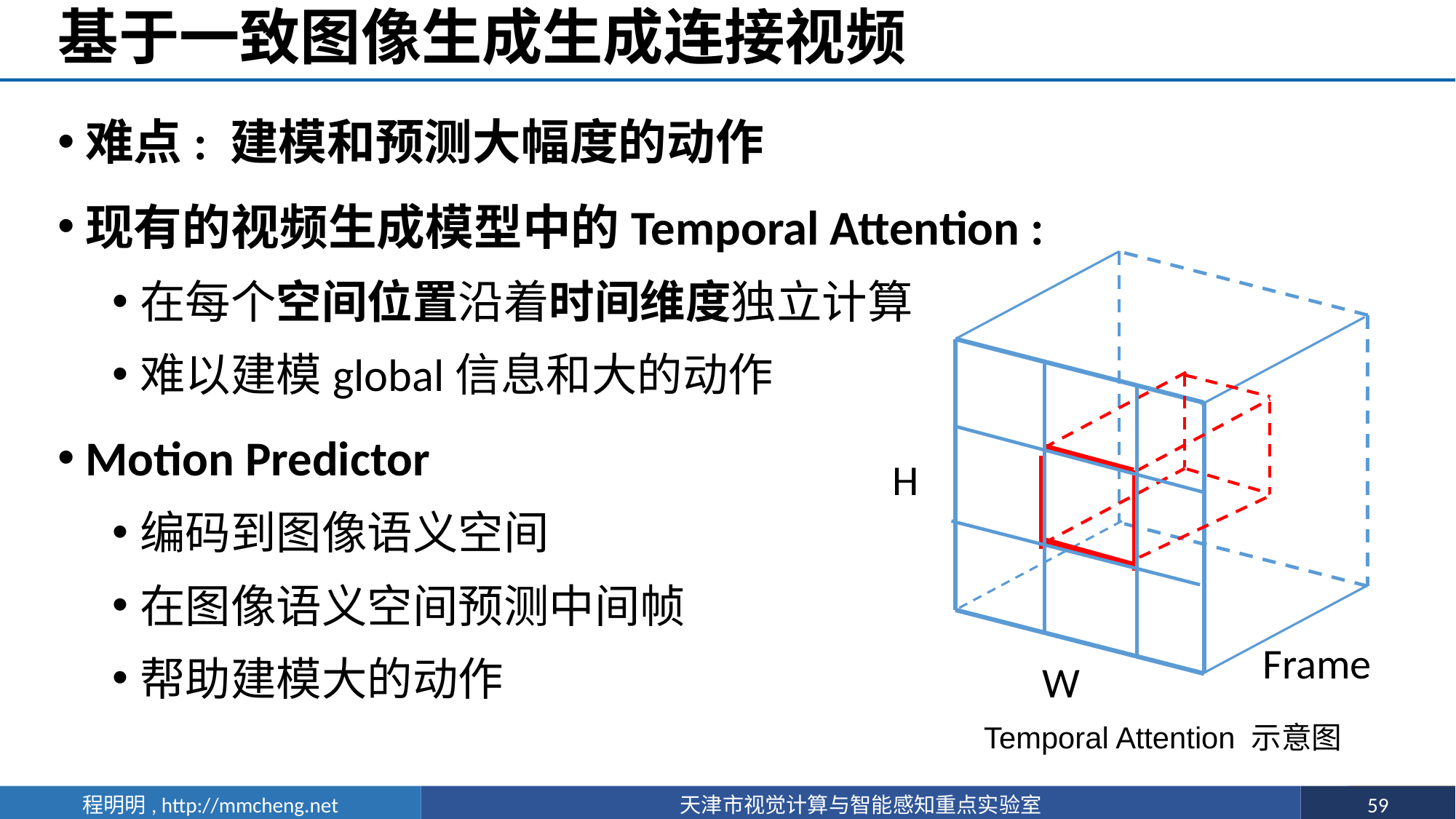

# 基于一致图像生成生成连接视频
难点: 建模和预测大幅度的动作
现有的视频生成模型中的Temporal Attention :
在每个空间位置沿着时间维度独立计算
难以建模global信息和大的动作
Motion Predictor
编码到图像语义空间
在图像语义空间预测中间帧
帮助建模大的动作

H
Frame
W
Temporal Attention 示意图